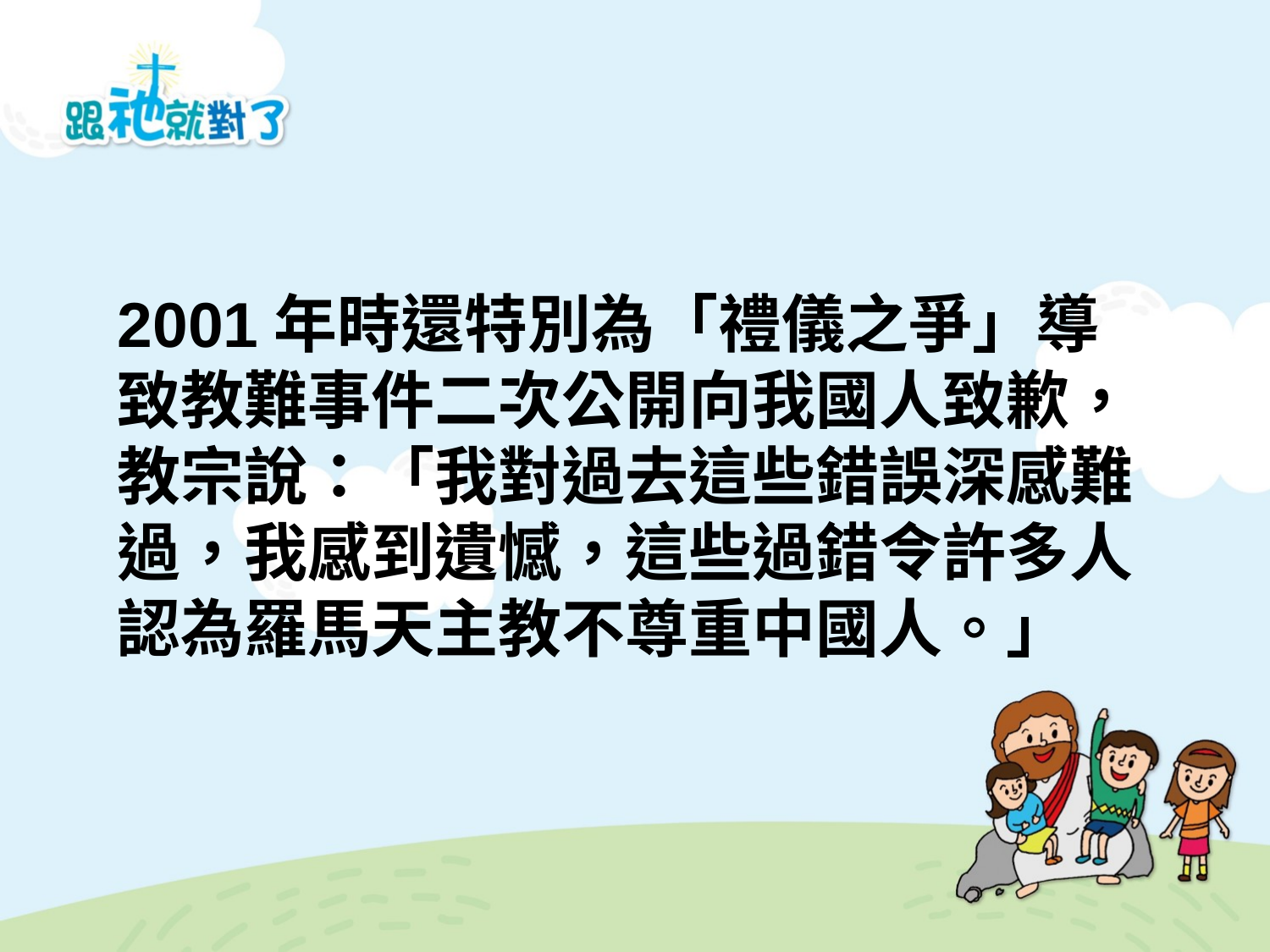

2001年時還特別為「禮儀之爭」導致教難事件二次公開向我國人致歉，教宗說：「我對過去這些錯誤深感難過，我感到遺憾，這些過錯令許多人認為羅馬天主教不尊重中國人。」